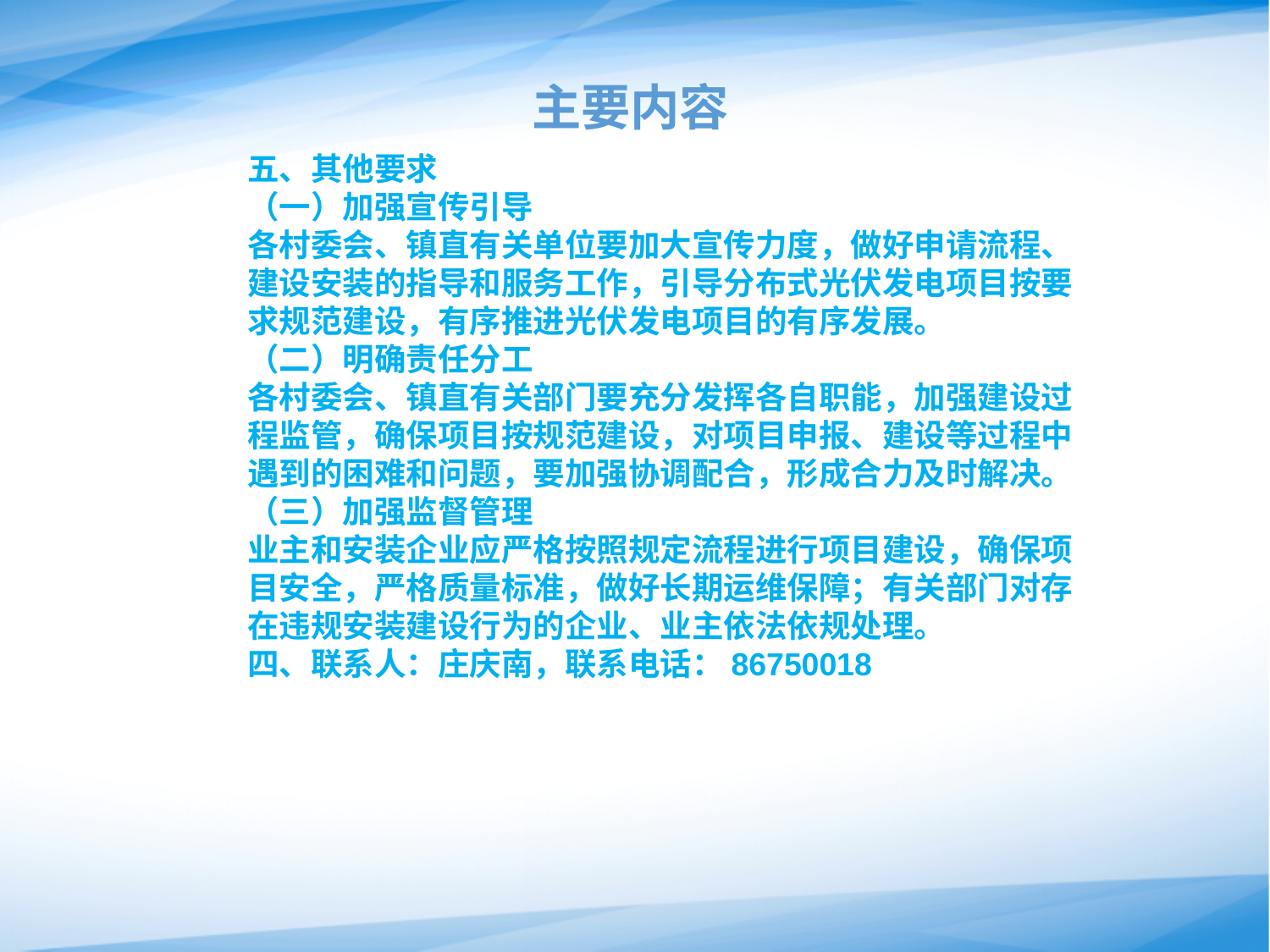

# 主要内容
五、其他要求
（一）加强宣传引导
各村委会、镇直有关单位要加大宣传力度，做好申请流程、建设安装的指导和服务工作，引导分布式光伏发电项目按要求规范建设，有序推进光伏发电项目的有序发展。
（二）明确责任分工
各村委会、镇直有关部门要充分发挥各自职能，加强建设过程监管，确保项目按规范建设，对项目申报、建设等过程中遇到的困难和问题，要加强协调配合，形成合力及时解决。
（三）加强监督管理
业主和安装企业应严格按照规定流程进行项目建设，确保项目安全，严格质量标准，做好长期运维保障；有关部门对存在违规安装建设行为的企业、业主依法依规处理。
四、联系人：庄庆南，联系电话：86750018